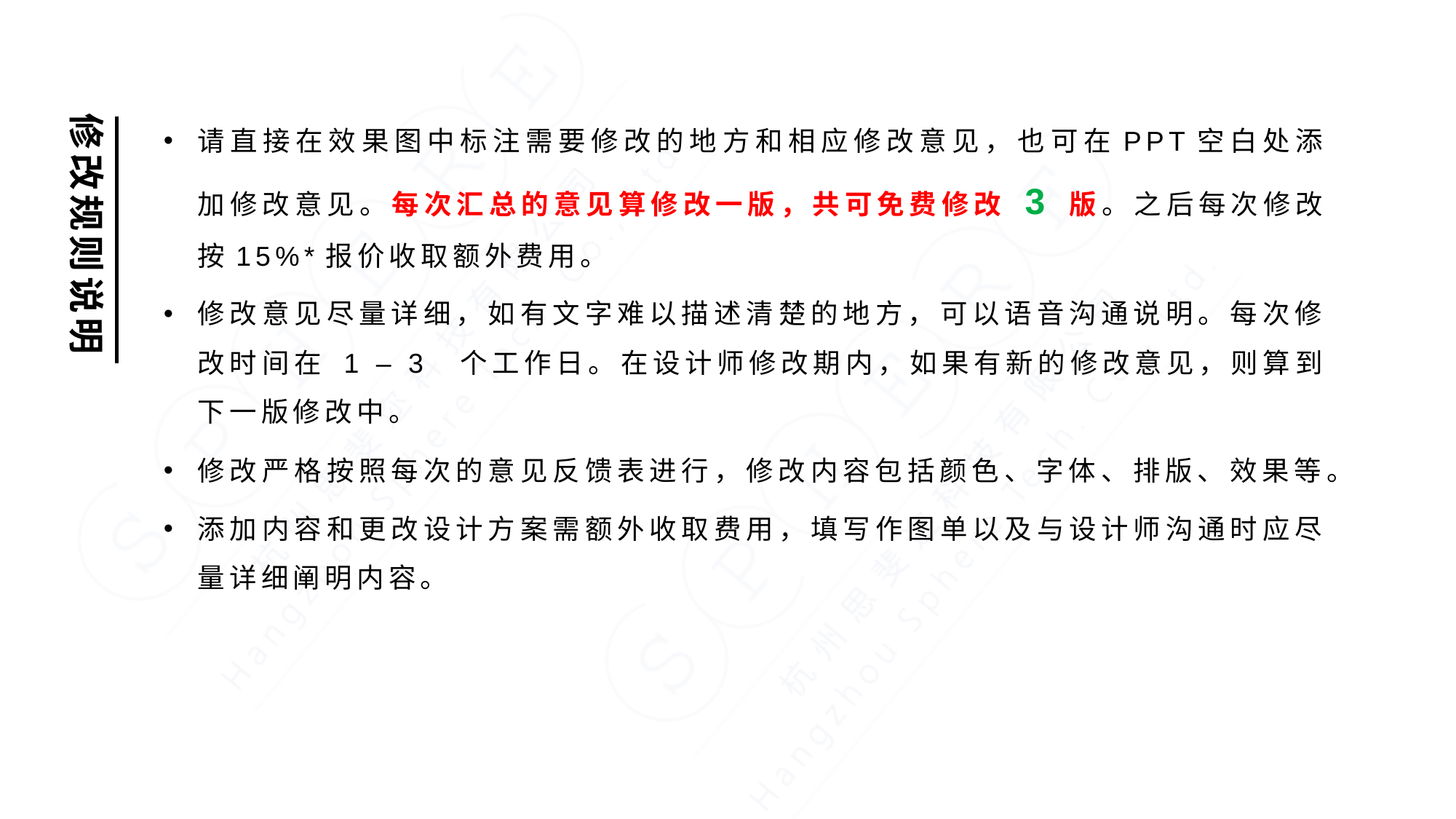

修改规则说明
请直接在效果图中标注需要修改的地方和相应修改意见，也可在PPT空白处添加修改意见。每次汇总的意见算修改一版，共可免费修改 3 版。之后每次修改按15%*报价收取额外费用。
修改意见尽量详细，如有文字难以描述清楚的地方，可以语音沟通说明。每次修改时间在 1 – 3  个工作日。在设计师修改期内，如果有新的修改意见，则算到下一版修改中。
修改严格按照每次的意见反馈表进行，修改内容包括颜色、字体、排版、效果等。
添加内容和更改设计方案需额外收取费用，填写作图单以及与设计师沟通时应尽量详细阐明内容。